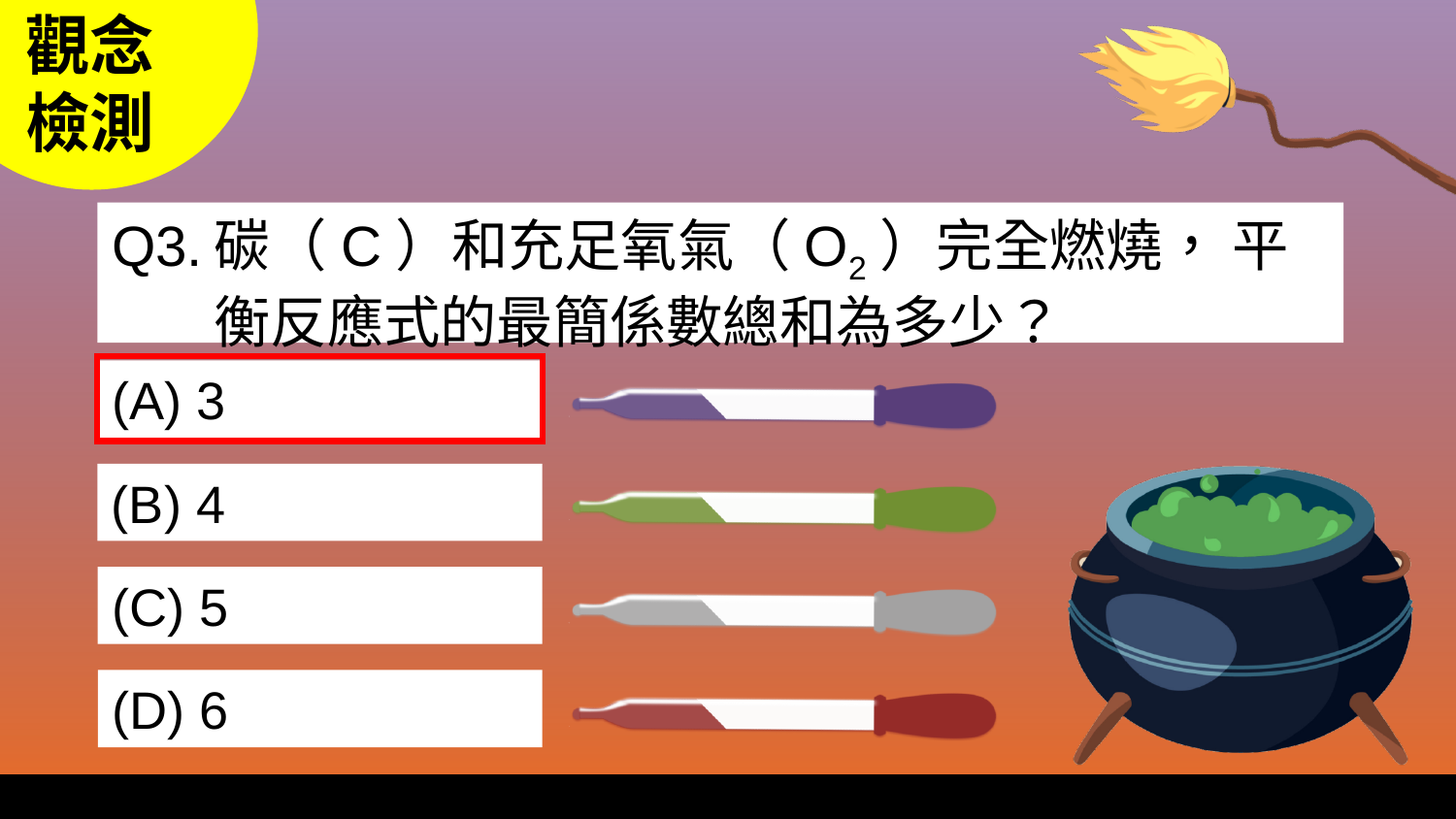

Q3.

碳（C）和充足氧氣（O2）完全燃燒， 平衡反應式的最簡係數總和為多少？

(A) 3
(B) 4
(C) 5
(D) 6